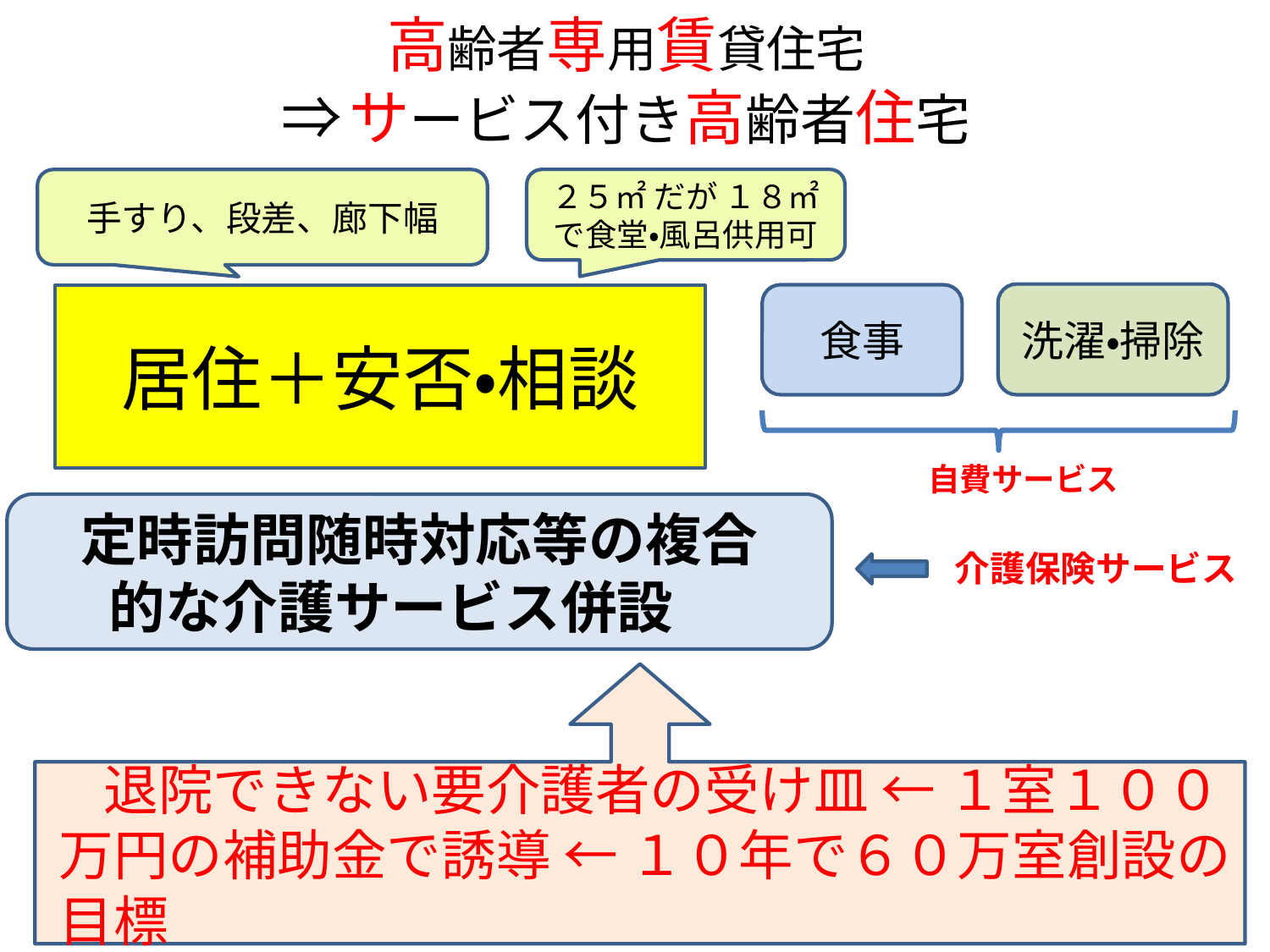

# 高齢者専用賃貸住宅 ⇒ サービス付き高齢者住宅
２５㎡ だが １８㎡
で食堂・風呂供用可
手すり、段差、廊下幅

洗濯・掃除
食事
居住＋安否・相談
　　　自費サービス
定時訪問随時対応等の複合
的な介護サービス併設
介護保険サービス

　退院できない要介護者の受け皿 ← １室１００万円の補助金で誘導 ← １０年で６０万室創設の目標